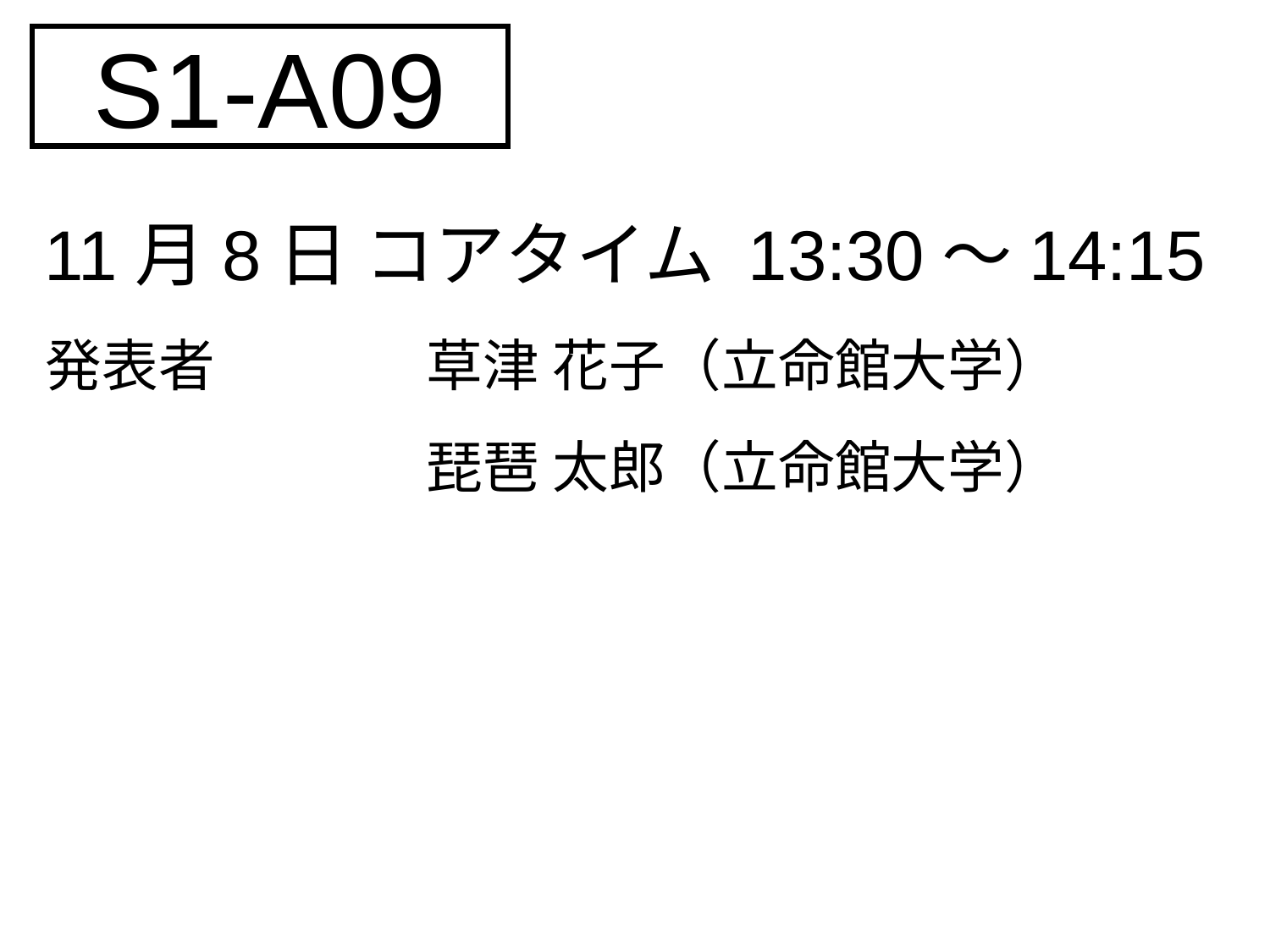

S1-A09
11月8日 コアタイム 13:30～14:15
発表者		草津 花子（立命館大学）

　			琵琶 太郎（立命館大学）